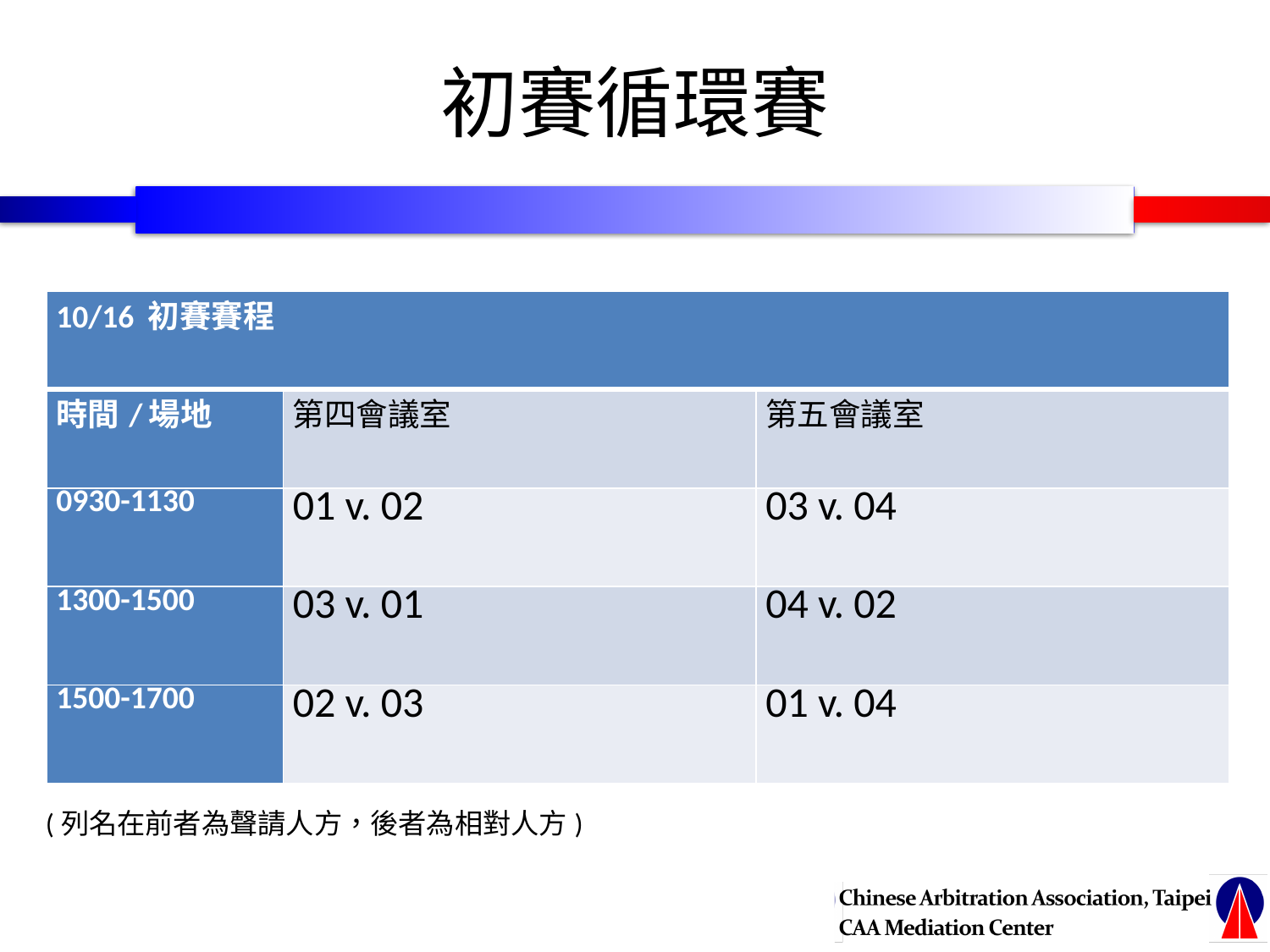

# 初賽循環賽
| 10/16 初賽賽程 |  |  |
| --- | --- | --- |
| 時間/場地 | 第四會議室 | 第五會議室 |
| 0930-1130 | 01 v. 02 | 03 v. 04 |
| 1300-1500 | 03 v. 01 | 04 v. 02 |
| 1500-1700 | 02 v. 03 | 01 v. 04 |
(列名在前者為聲請人方，後者為相對人方)